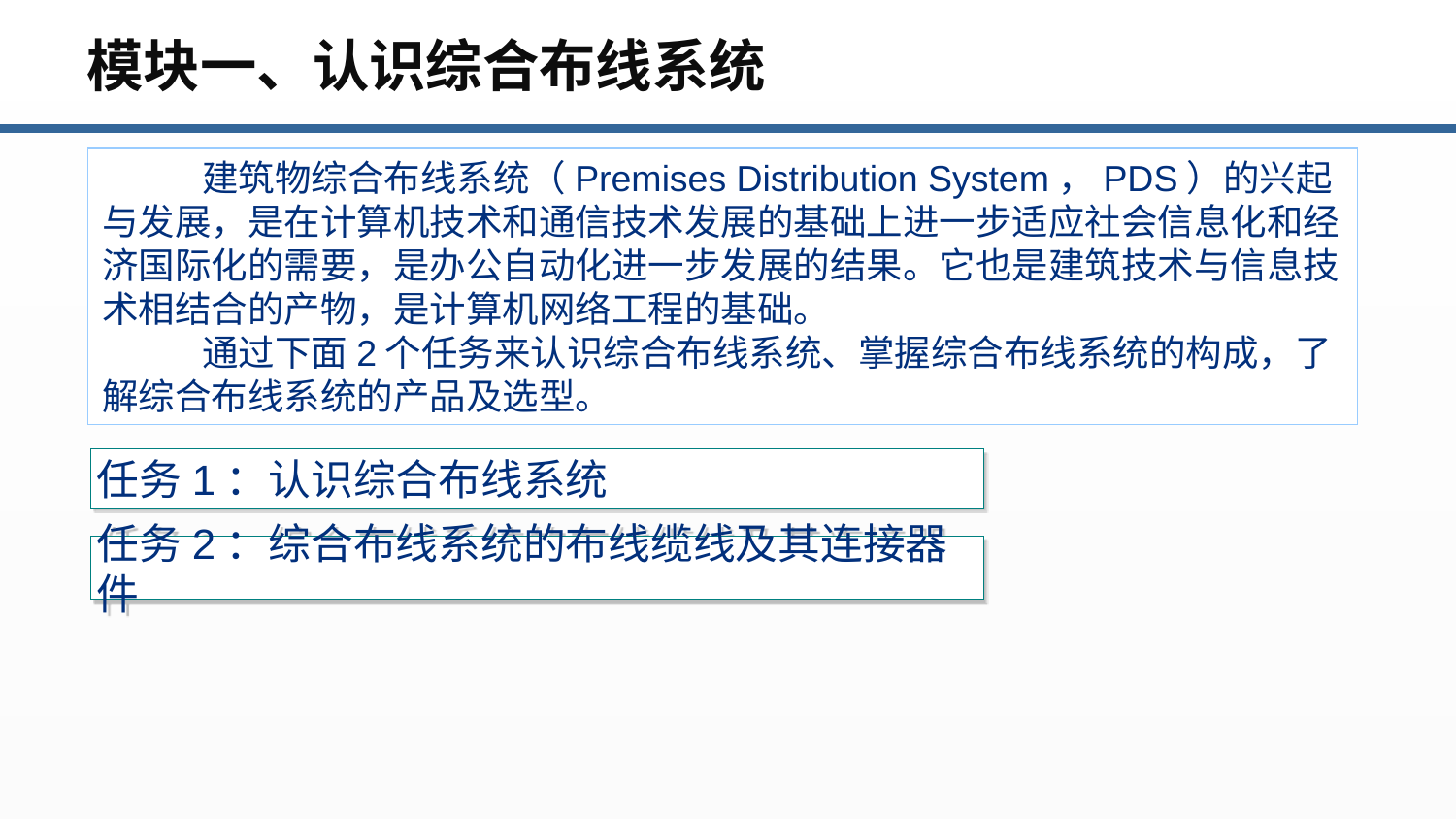

# 模块一、认识综合布线系统
建筑物综合布线系统（Premises Distribution System，PDS）的兴起与发展，是在计算机技术和通信技术发展的基础上进一步适应社会信息化和经济国际化的需要，是办公自动化进一步发展的结果。它也是建筑技术与信息技术相结合的产物，是计算机网络工程的基础。
通过下面2个任务来认识综合布线系统、掌握综合布线系统的构成，了解综合布线系统的产品及选型。
任务1：认识综合布线系统
任务2：综合布线系统的布线缆线及其连接器件